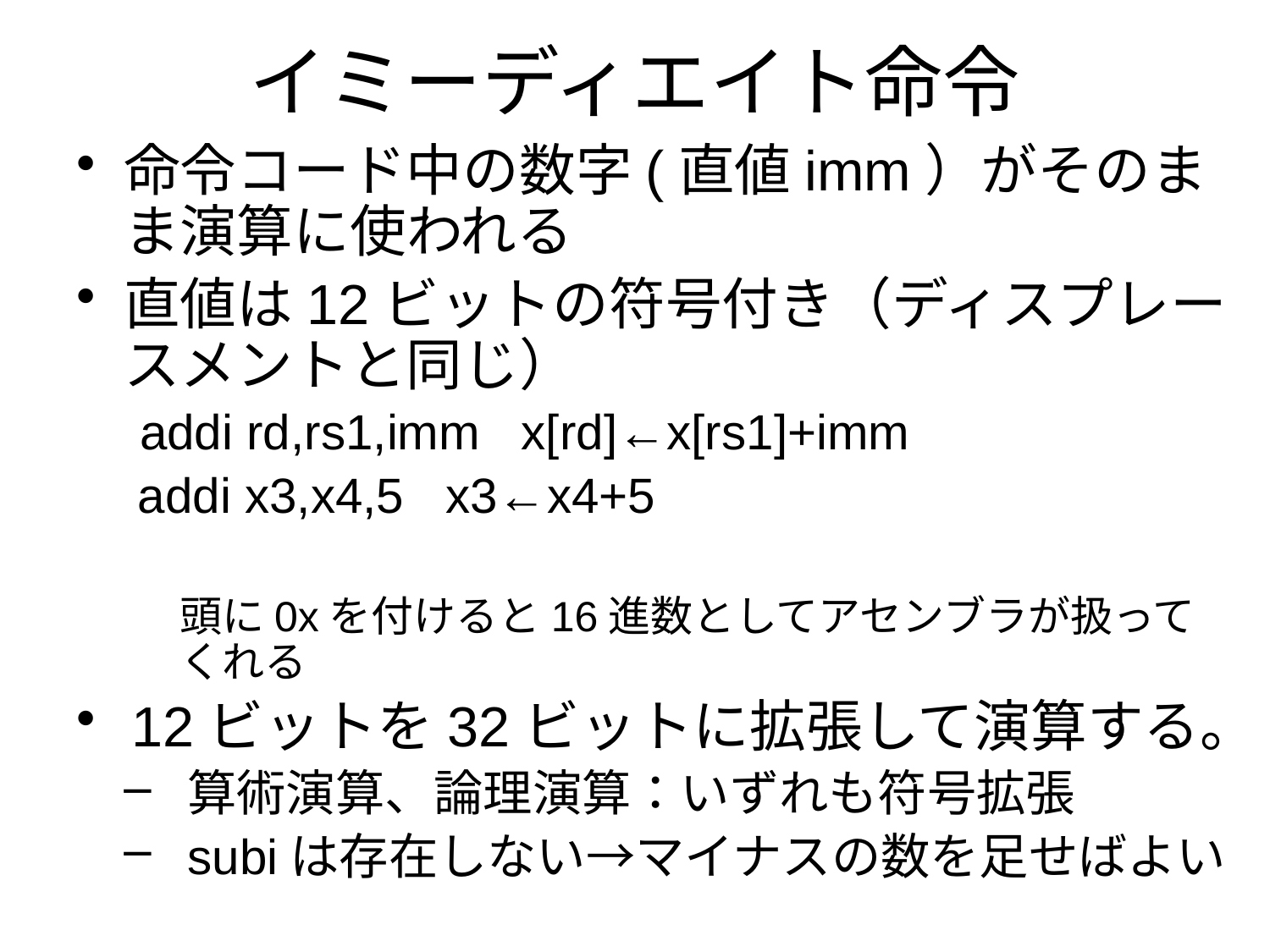

# イミーディエイト命令
命令コード中の数字(直値imm）がそのまま演算に使われる
直値は12ビットの符号付き（ディスプレースメントと同じ）
addi rd,rs1,imm   x[rd]←x[rs1]+imm
 addi x3,x4,5   x3←x4+5

頭に0xを付けると16進数としてアセンブラが扱ってくれる
12ビットを32ビットに拡張して演算する。
算術演算、論理演算：いずれも符号拡張
subiは存在しない→マイナスの数を足せばよい